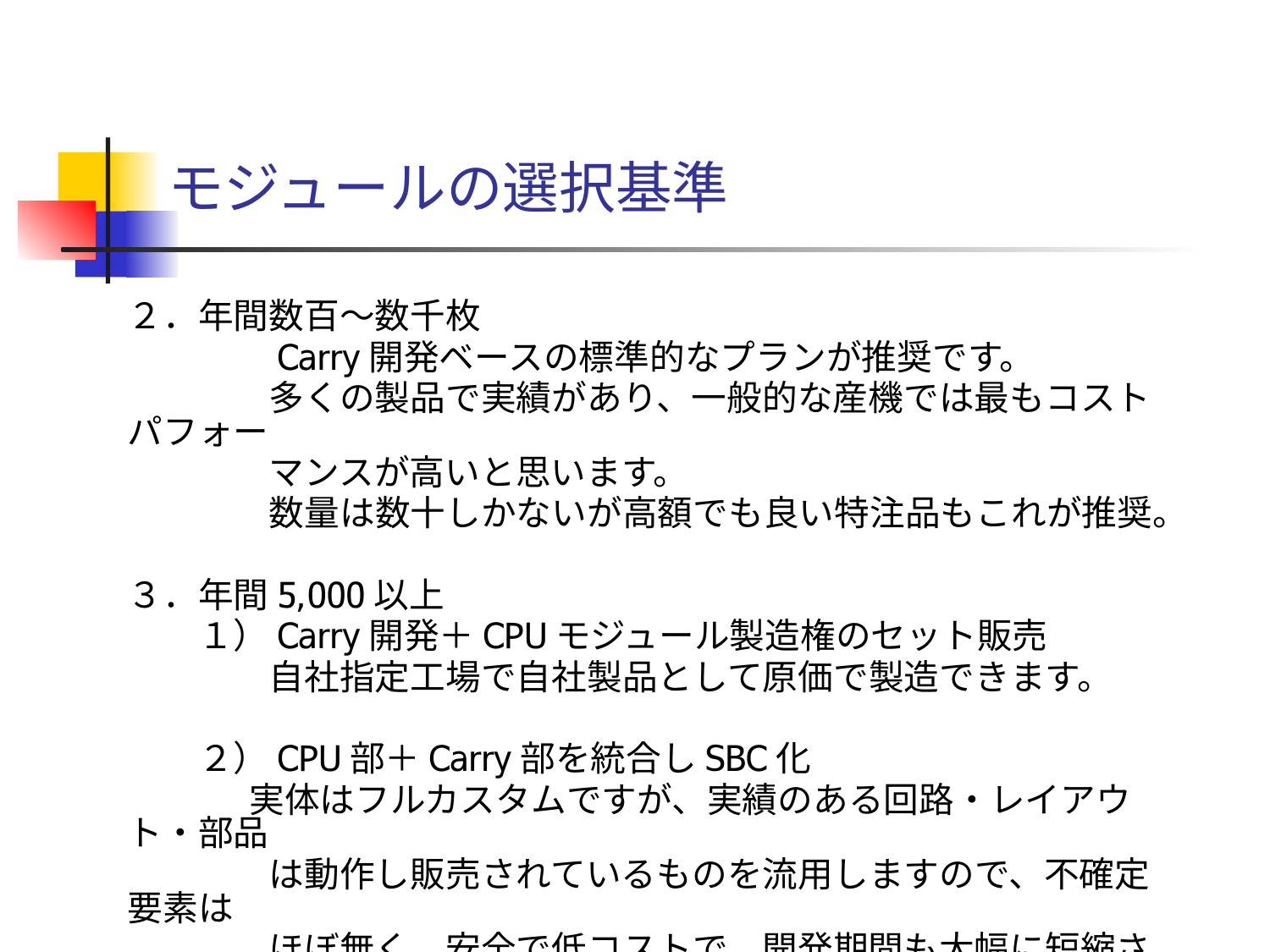

# モジュールの選択基準

２．年間数百～数千枚
　　　　Carry開発ベースの標準的なプランが推奨です。
　　　　多くの製品で実績があり、一般的な産機では最もコストパフォー
　　　　マンスが高いと思います。
　　　　数量は数十しかないが高額でも良い特注品もこれが推奨。

３．年間5,000以上
　　１）Carry開発＋CPUモジュール製造権のセット販売
　　　　自社指定工場で自社製品として原価で製造できます。

　　２）CPU部＋Carry部を統合しSBC化
　　 　 実体はフルカスタムですが、実績のある回路・レイアウト・部品
　　　　は動作し販売されているものを流用しますので、不確定要素は
　　　　ほぼ無く、安全で低コストで、開発期間も大幅に短縮されます。